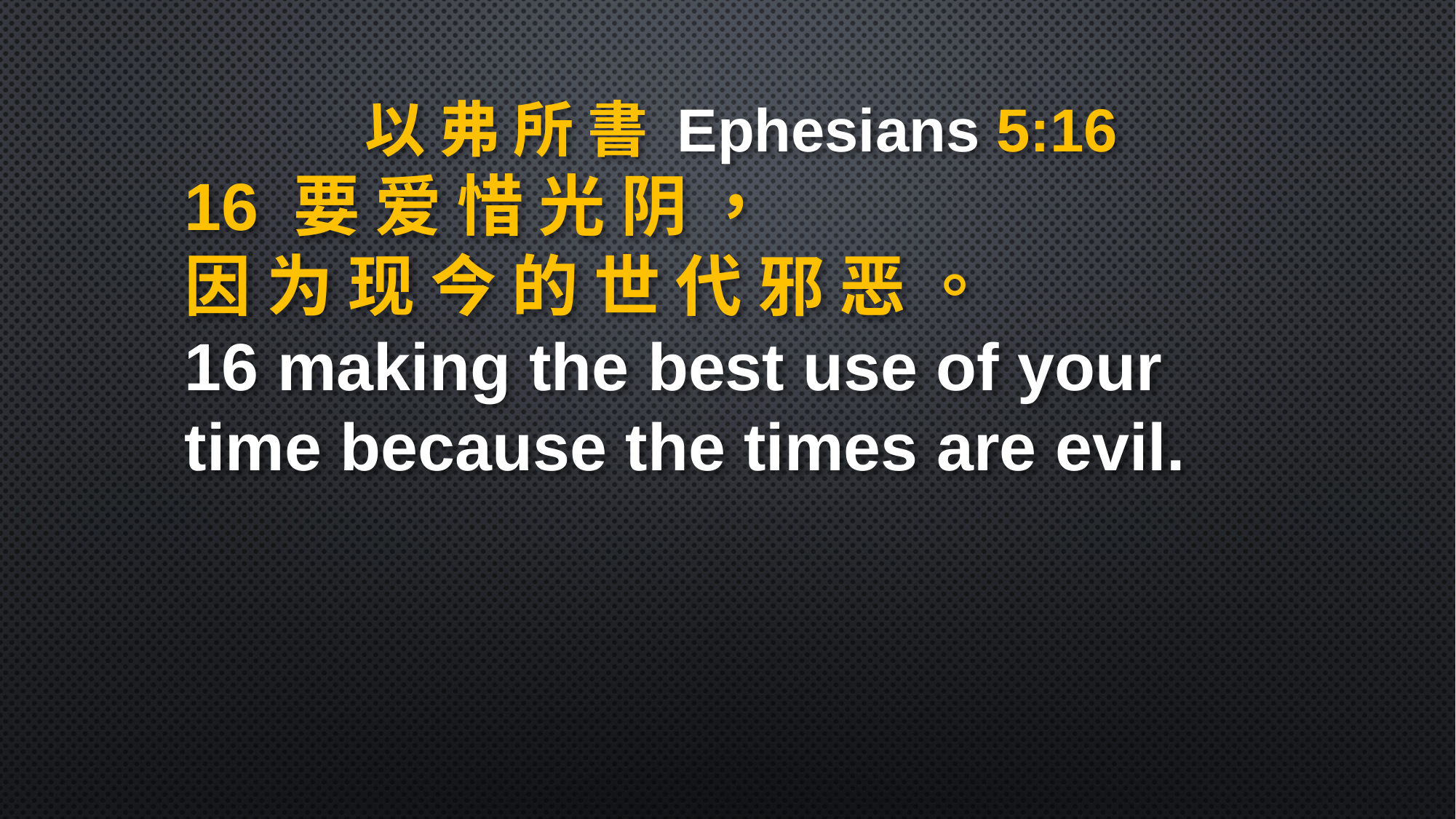

以 弗 所 書 Ephesians 5:16
16 要 爱 惜 光 阴 ，
因 为 现 今 的 世 代 邪 恶 。
16 making the best use of your time because the times are evil.